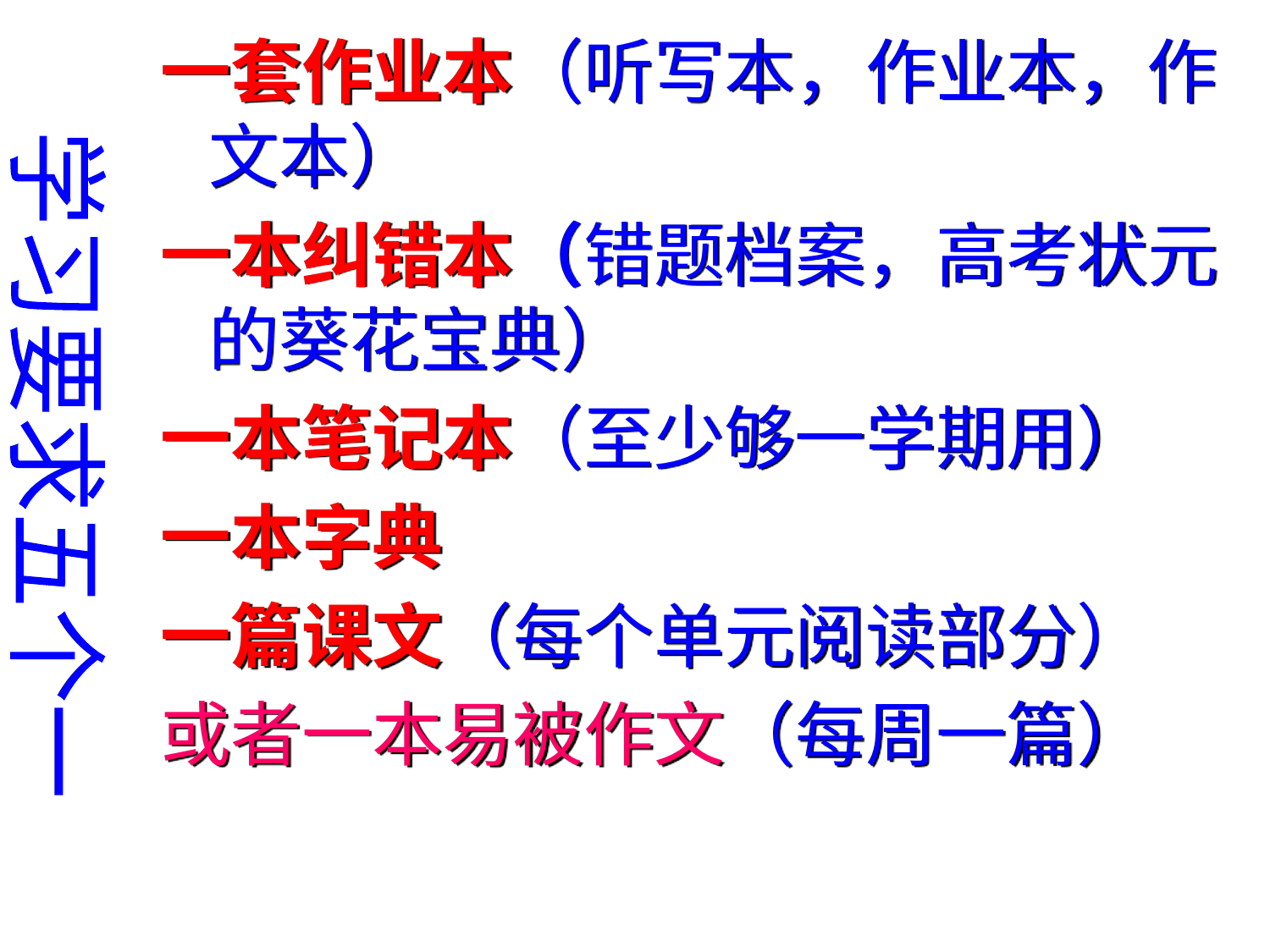

一套作业本（听写本，作业本，作文本）
一本纠错本（错题档案，高考状元的葵花宝典）
一本笔记本（至少够一学期用）
一本字典
一篇课文（每个单元阅读部分）
或者一本易被作文（每周一篇）
学习要求五个一